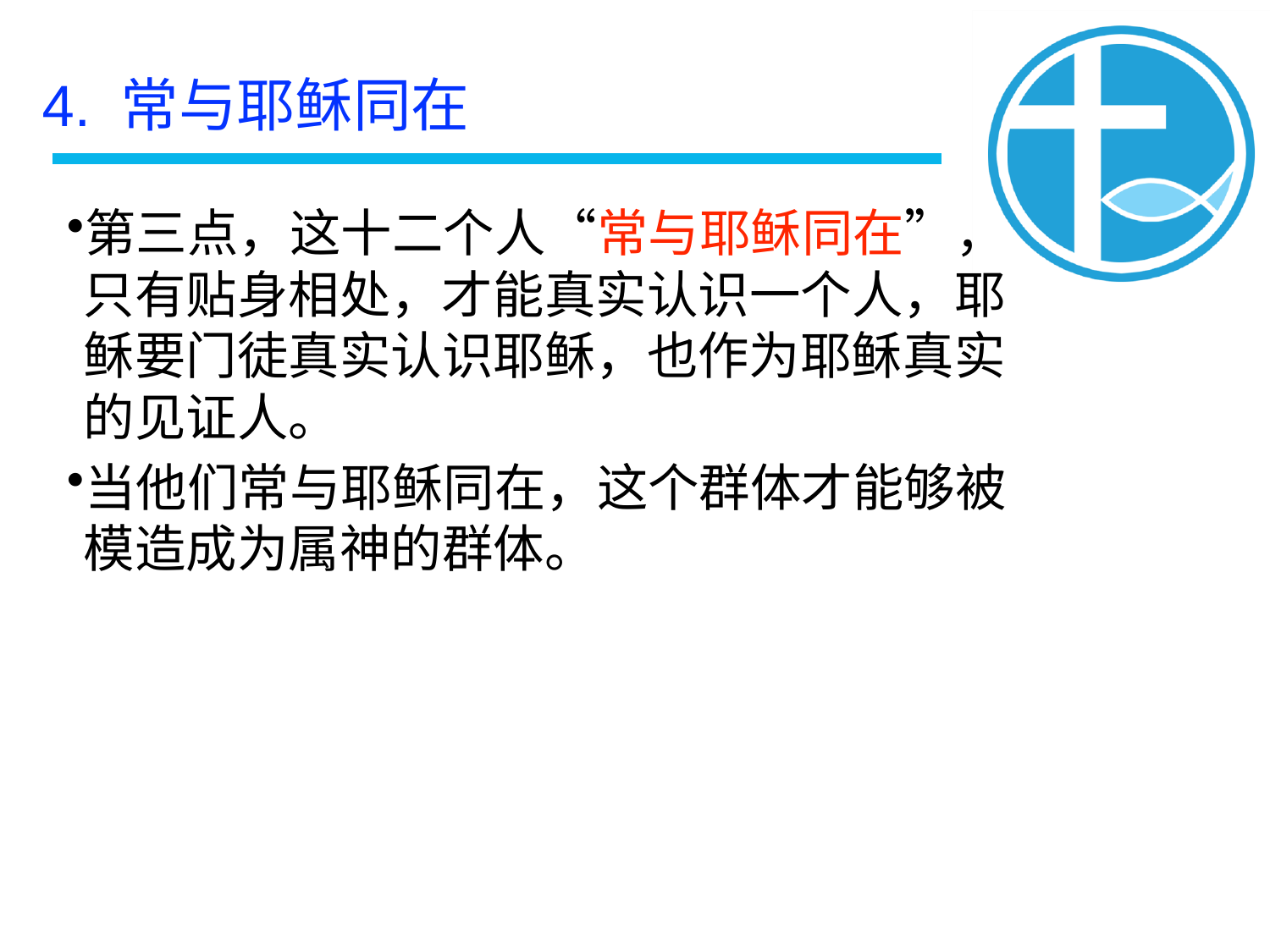

4. 常与耶稣同在
第三点，这十二个人“常与耶稣同在”，只有贴身相处，才能真实认识一个人，耶稣要门徒真实认识耶稣，也作为耶稣真实的见证人。
当他们常与耶稣同在，这个群体才能够被模造成为属神的群体。